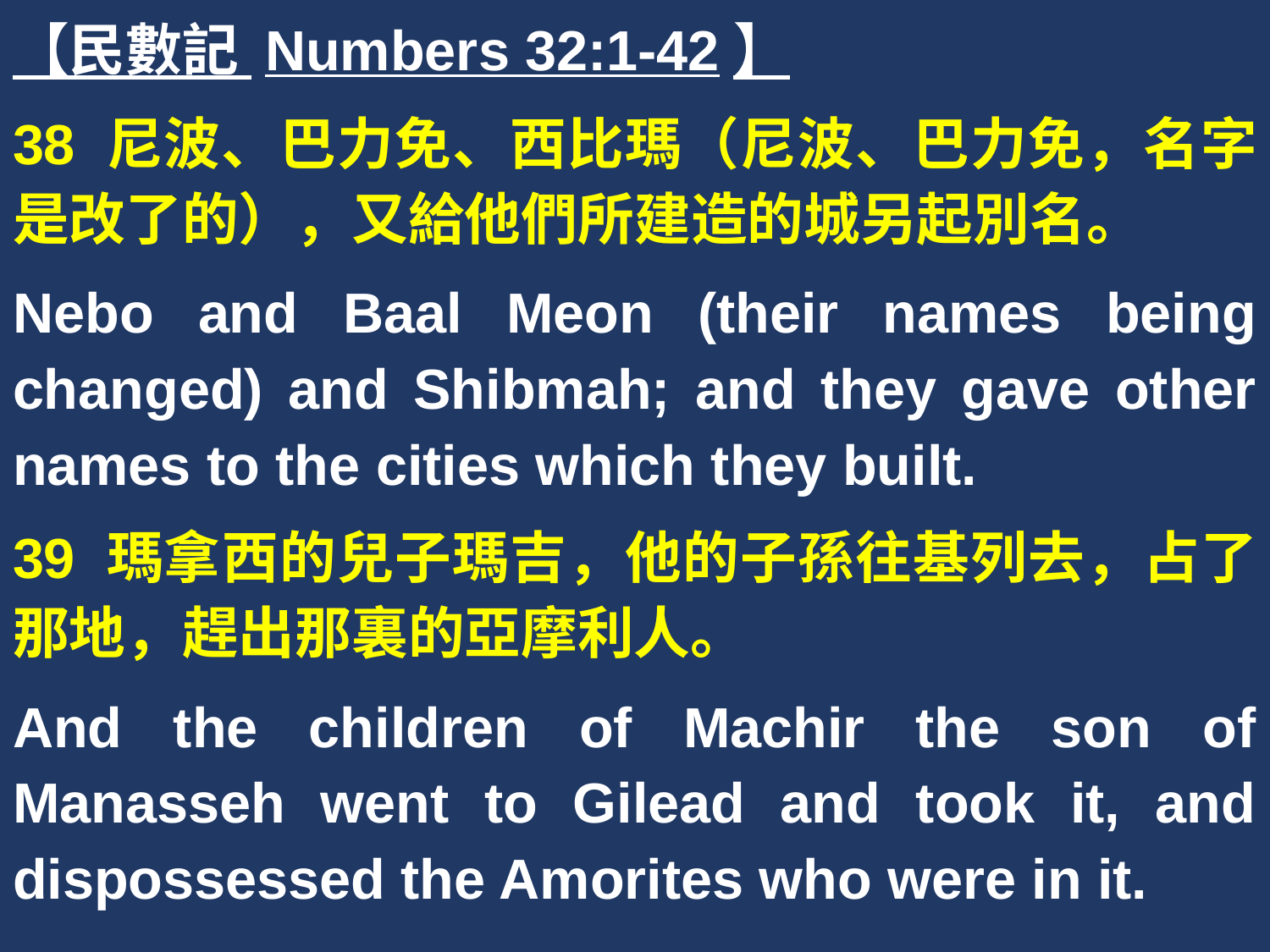

【民數記 Numbers 32:1-42】
38 尼波、巴力免、西比瑪（尼波、巴力免，名字是改了的），又給他們所建造的城另起別名。
Nebo and Baal Meon (their names being changed) and Shibmah; and they gave other names to the cities which they built.
39 瑪拿西的兒子瑪吉，他的子孫往基列去，占了那地，趕出那裏的亞摩利人。
And the children of Machir the son of Manasseh went to Gilead and took it, and dispossessed the Amorites who were in it.